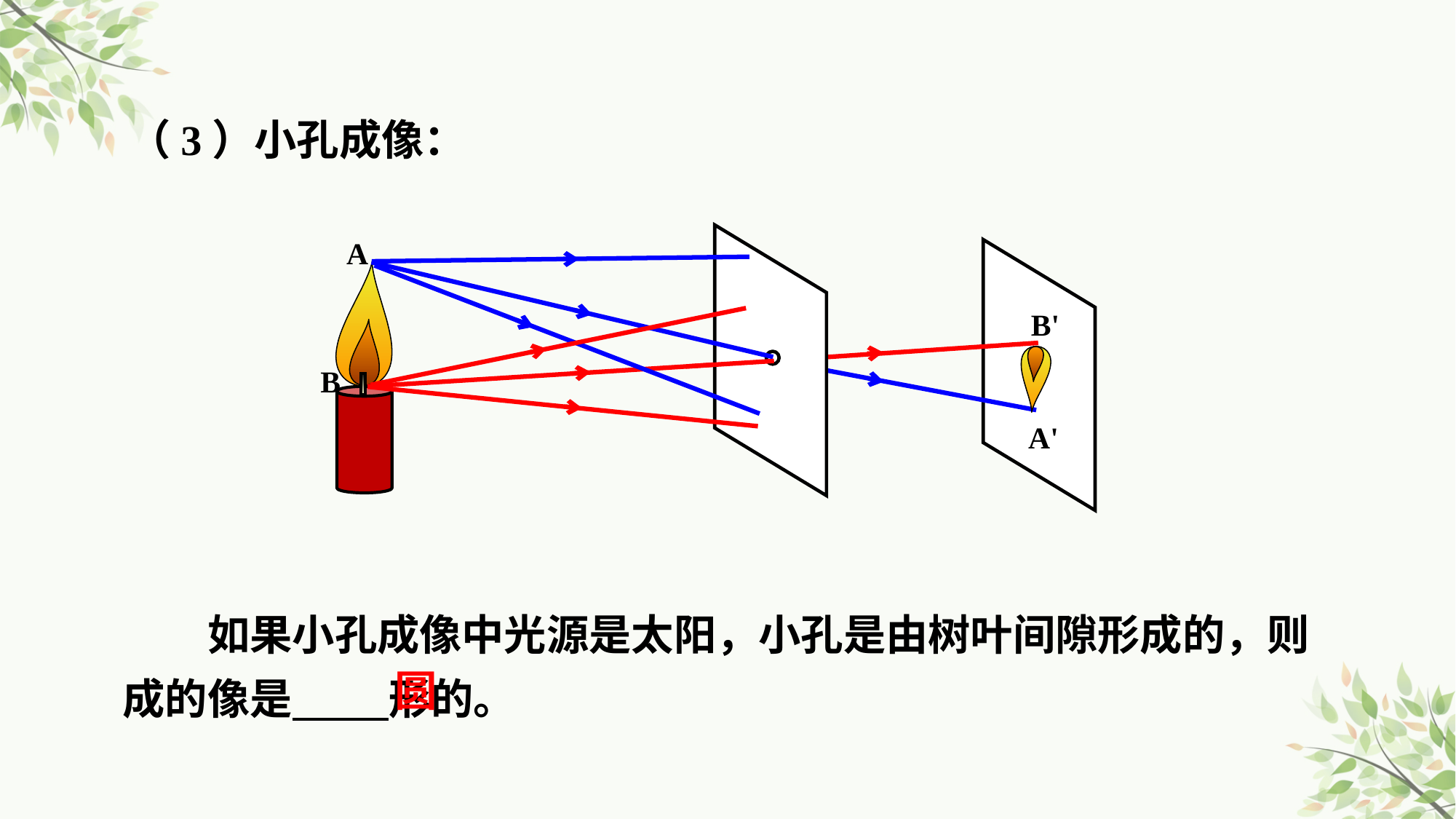

（3）小孔成像：

A

B'

B
A'
　　如果小孔成像中光源是太阳，小孔是由树叶间隙形成的，则成的像是          形的。
圆